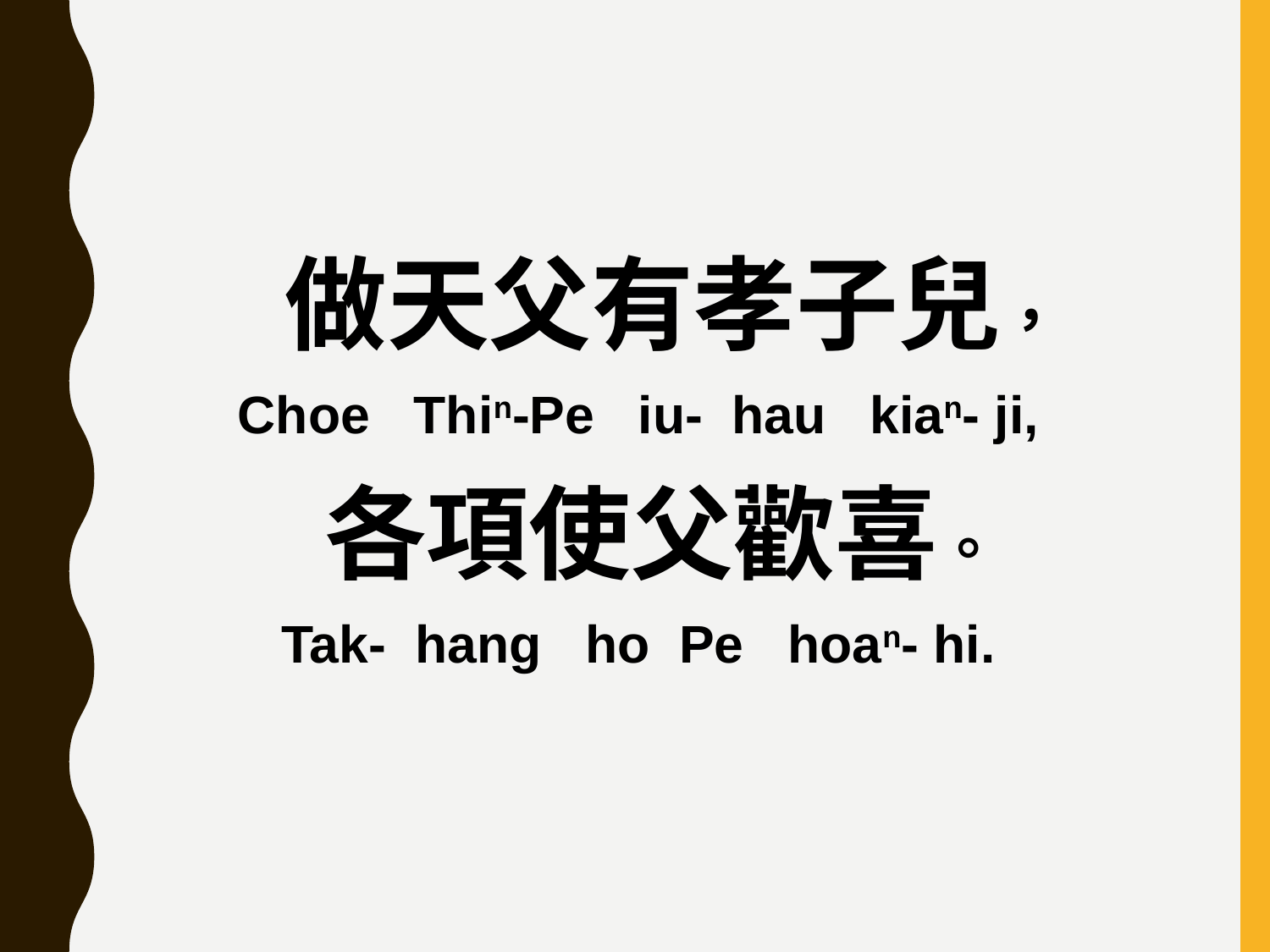

做天父有孝子兒，
Choe   Thin-Pe   iu-  hau   kian- ji,
 各項使父歡喜。
Tak-  hang   ho  Pe   hoan- hi.